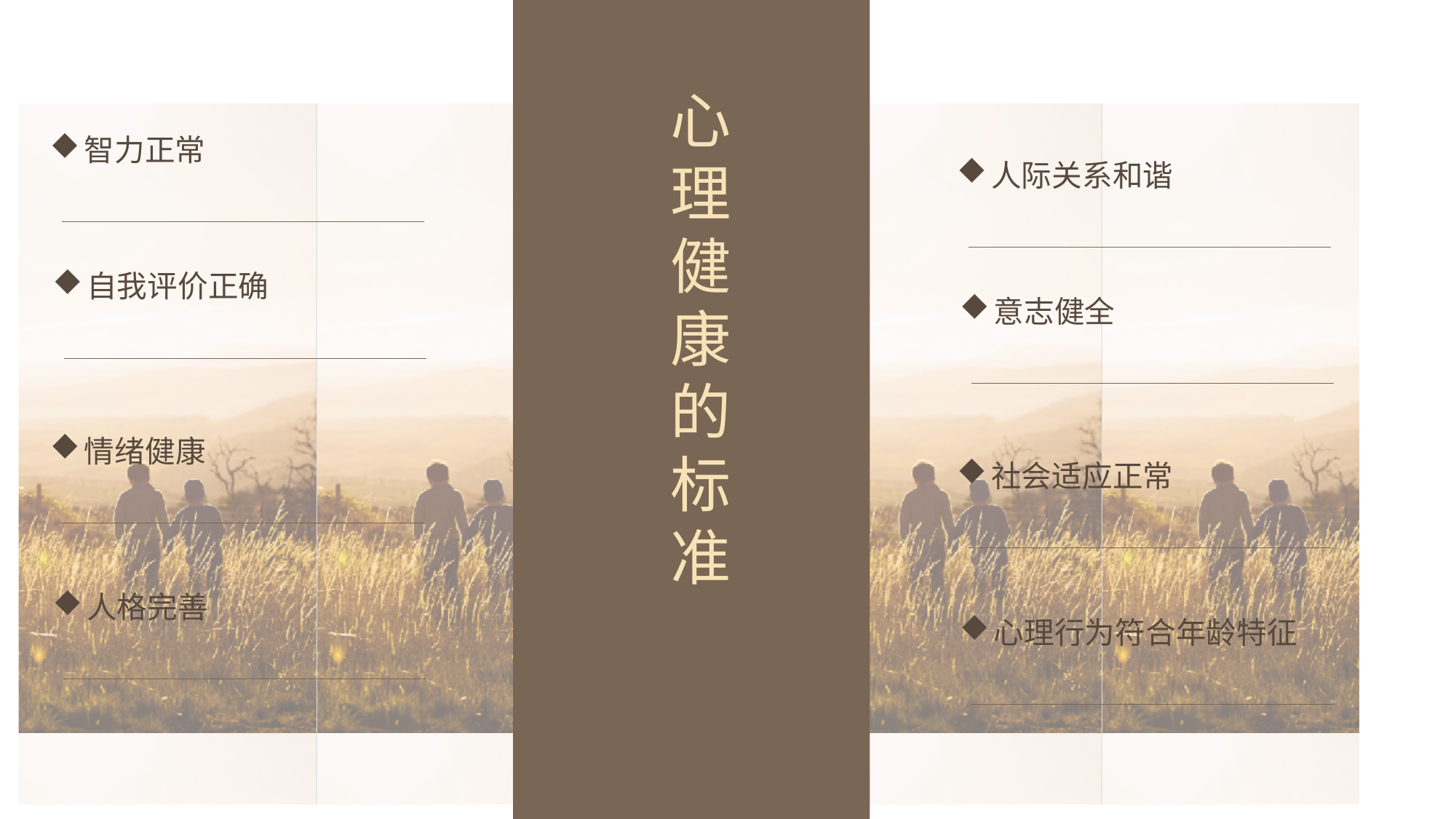

心理健康的标准

智力正常
自我评价正确
情绪健康
人格完善
人际关系和谐
意志健全
社会适应正常
心理行为符合年龄特征